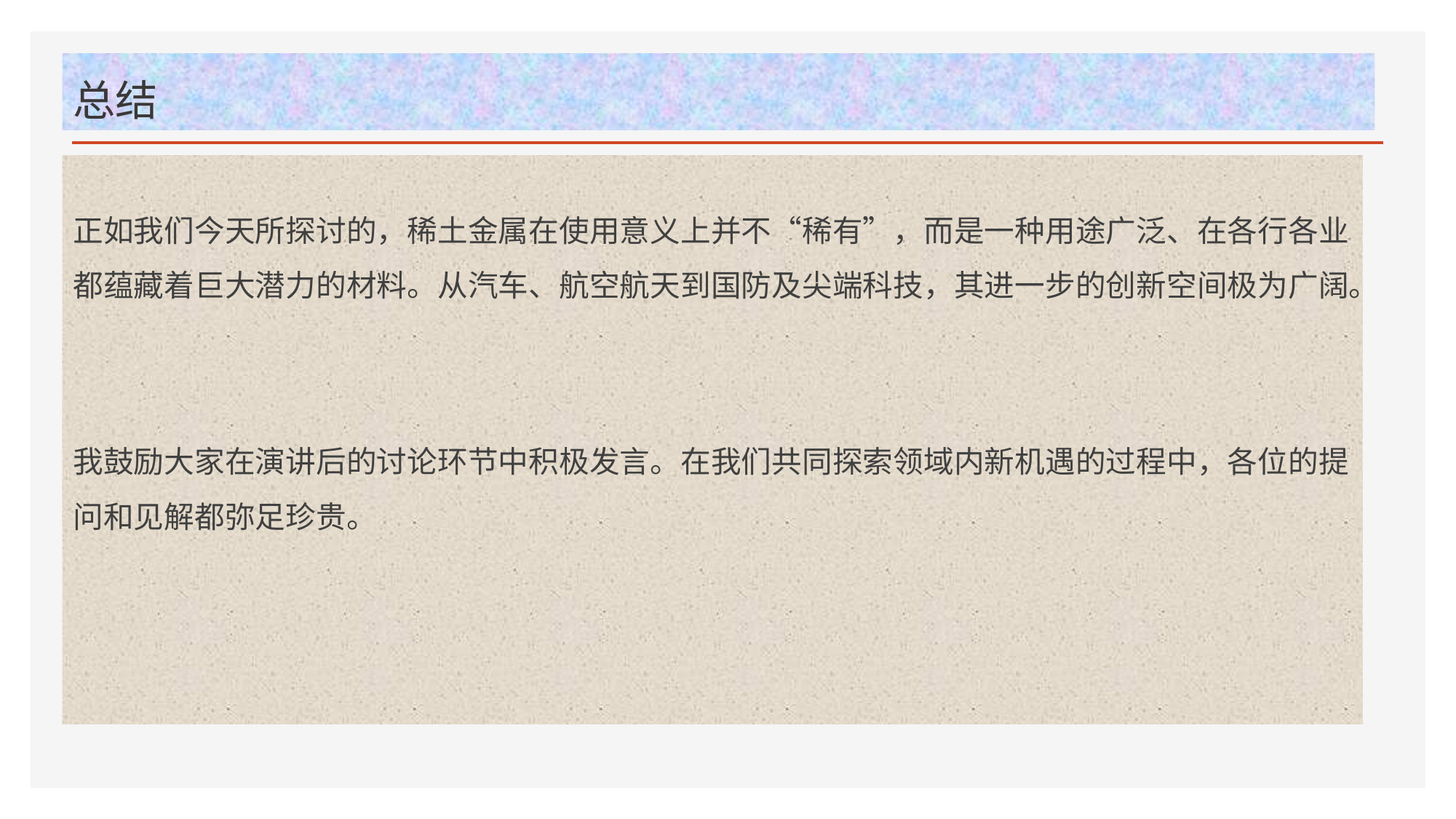

# 总结
正如我们今天所探讨的，稀土金属在使用意义上并不“稀有”，而是一种用途广泛、在各行各业都蕴藏着巨大潜力的材料。从汽车、航空航天到国防及尖端科技，其进一步的创新空间极为广阔。

我鼓励大家在演讲后的讨论环节中积极发言。在我们共同探索领域内新机遇的过程中，各位的提问和见解都弥足珍贵。